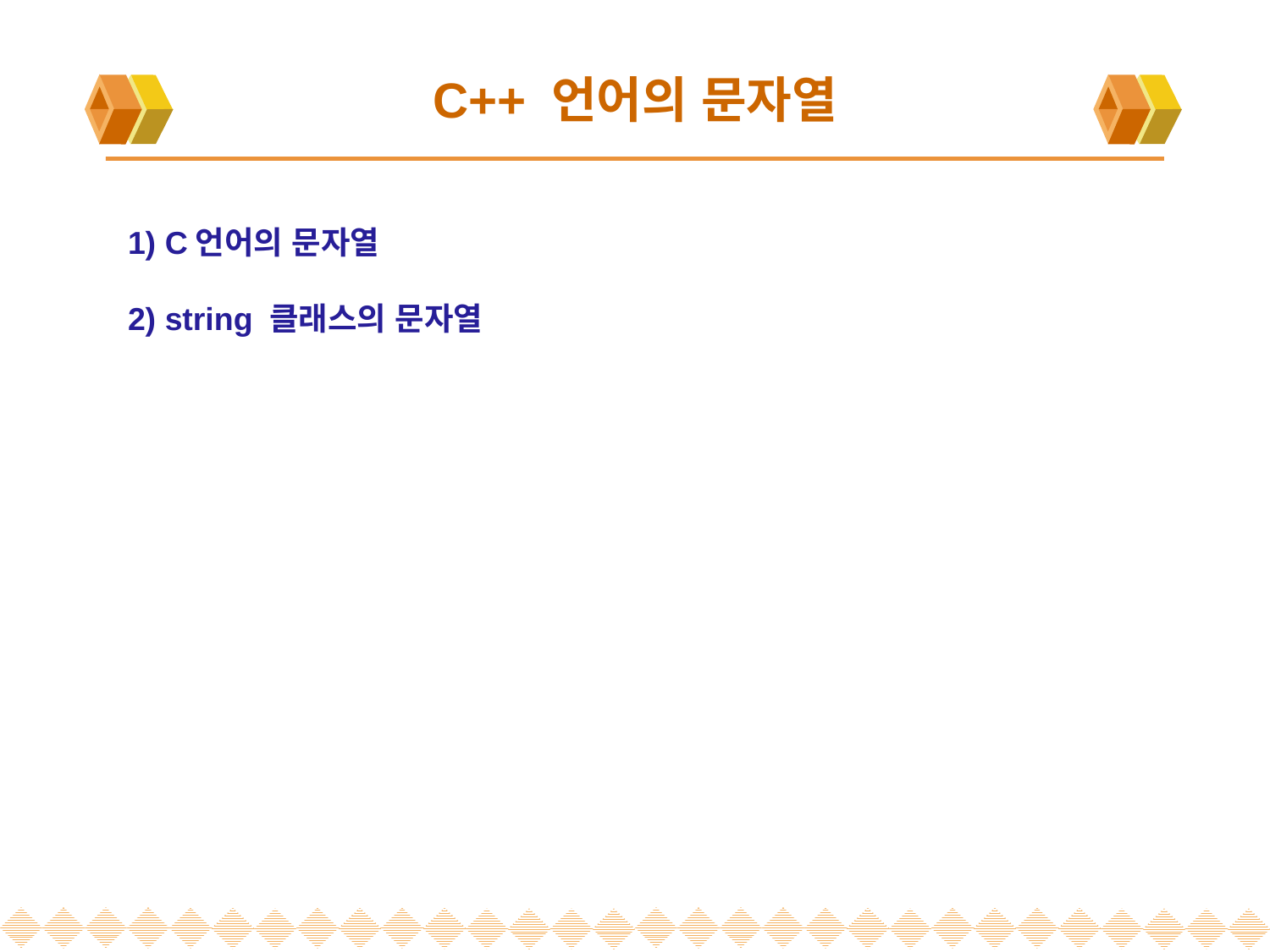

# C++ 언어의 문자열
1) C언어의 문자열

2) string 클래스의 문자열